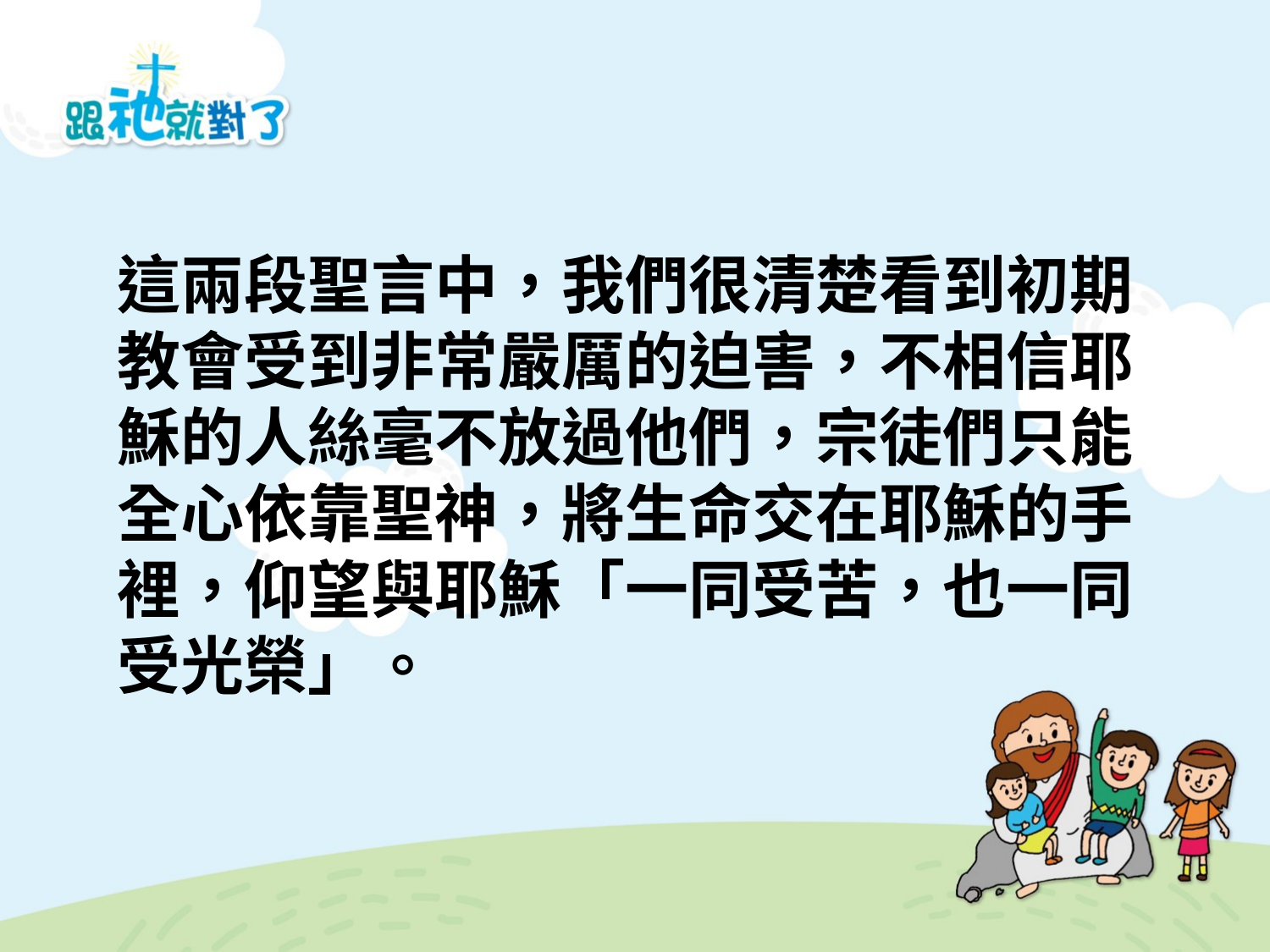

這兩段聖言中，我們很清楚看到初期教會受到非常嚴厲的迫害，不相信耶穌的人絲毫不放過他們，宗徒們只能全心依靠聖神，將生命交在耶穌的手裡，仰望與耶穌「一同受苦，也一同受光榮」。